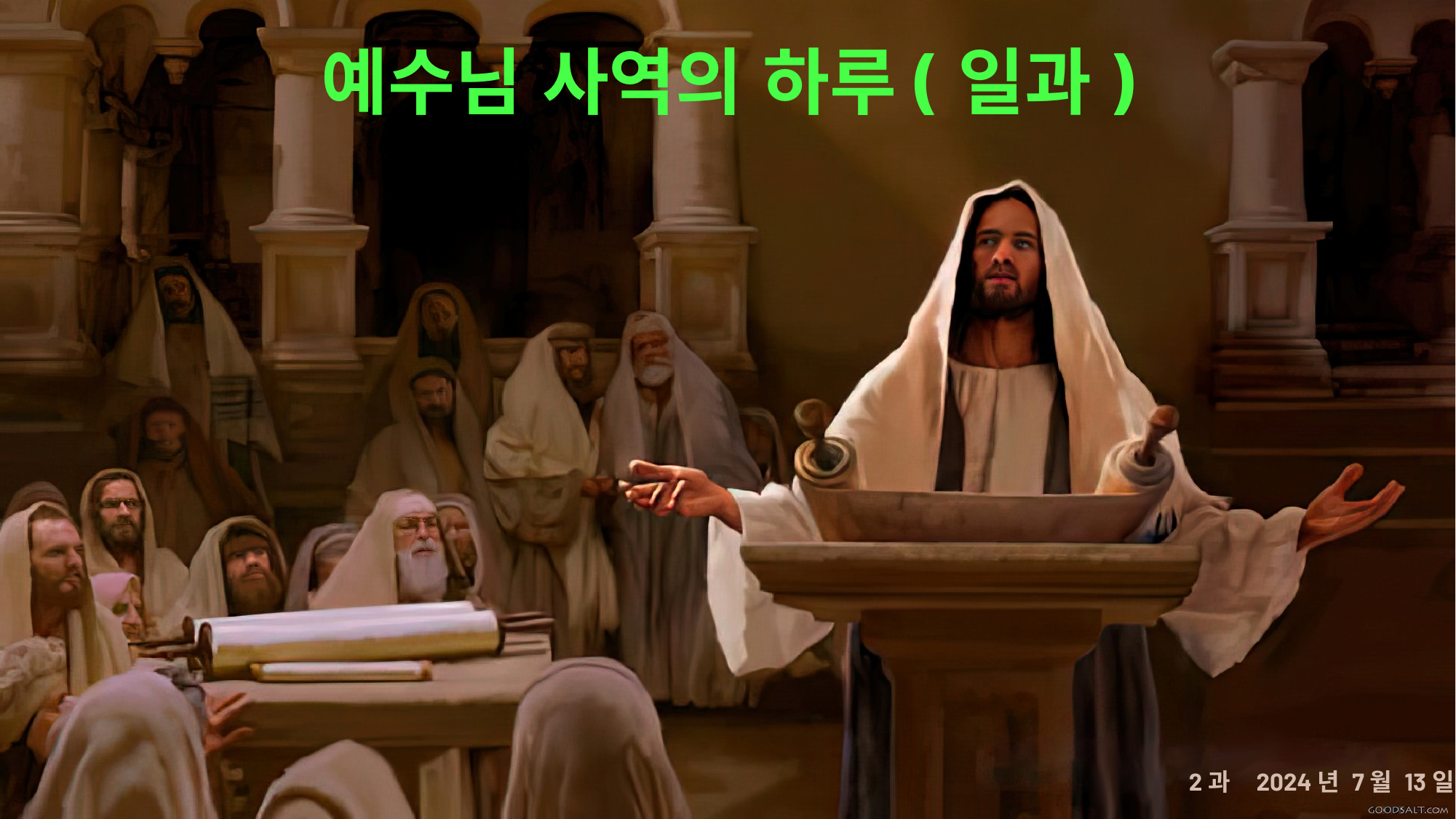

예수님 사역의 하루(일과)
2과   2024년 7월 13일